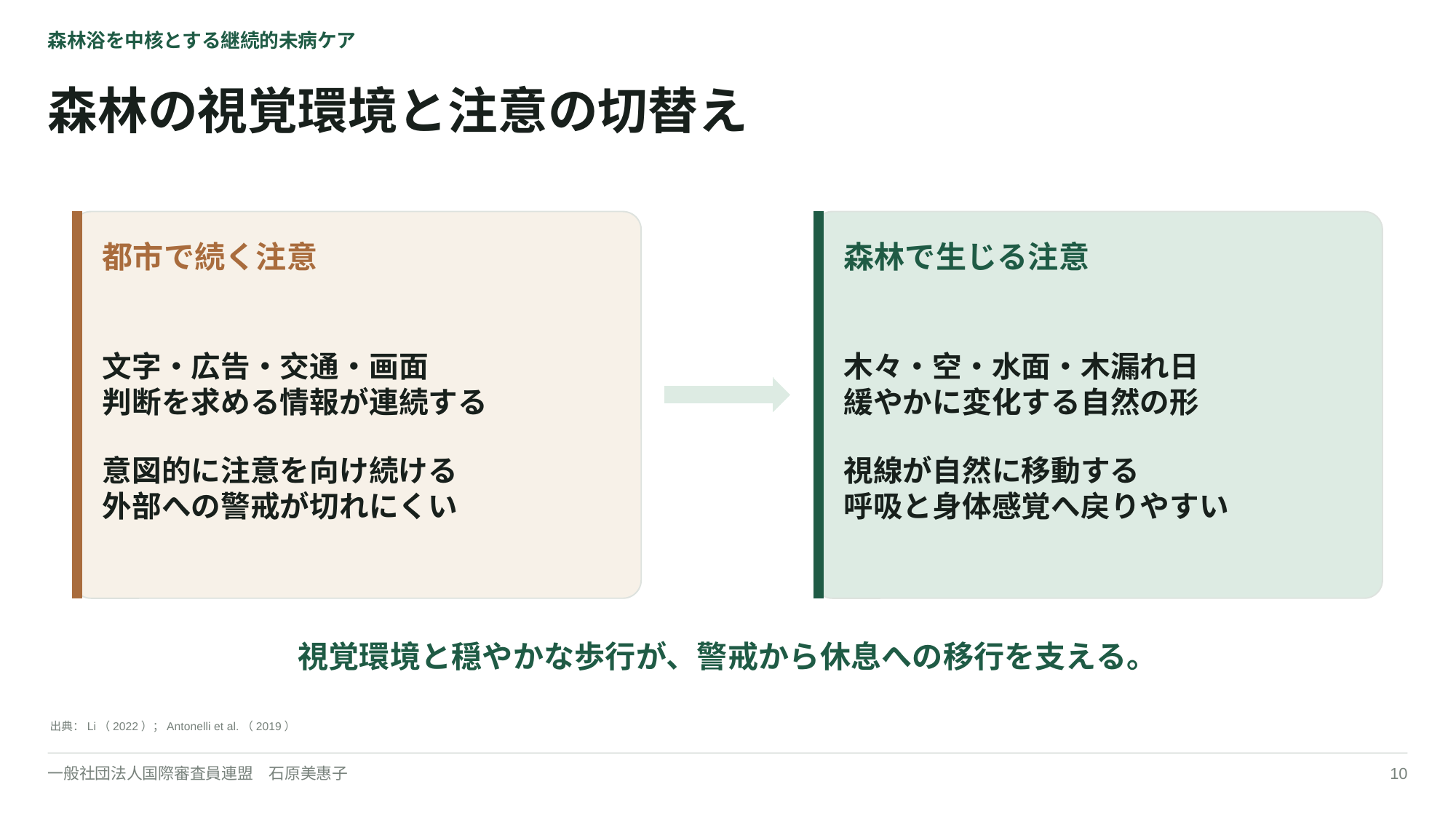

森林浴を中核とする継続的未病ケア
森林の視覚環境と注意の切替え

都市で続く注意
森林で生じる注意
文字・広告・交通・画面
判断を求める情報が連続する

意図的に注意を向け続ける
外部への警戒が切れにくい
木々・空・水面・木漏れ日
緩やかに変化する自然の形

視線が自然に移動する
呼吸と身体感覚へ戻りやすい

視覚環境と穏やかな歩行が、警戒から休息への移行を支える。
出典：Li（2022）；Antonelli et al.（2019）

一般社団法人国際審査員連盟　石原美惠子
10